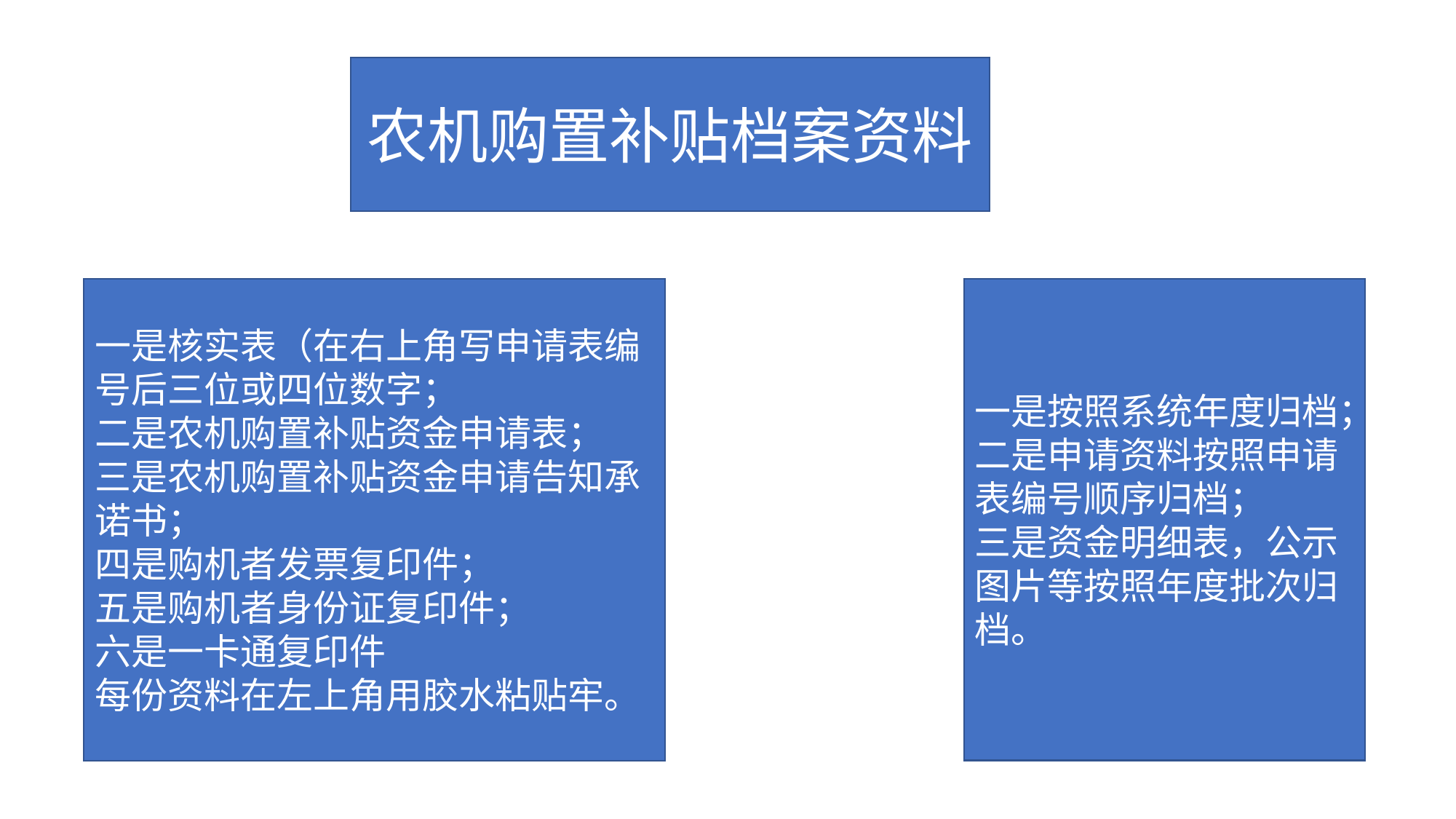

农机购置补贴档案资料
一是核实表（在右上角写申请表编  号后三位或四位数字；
二是农机购置补贴资金申请表；
三是农机购置补贴资金申请告知承诺书；
四是购机者发票复印件；
五是购机者身份证复印件；
六是一卡通复印件
每份资料在左上角用胶水粘贴牢。
一是按照系统年度归档；二是申请资料按照申请表编号顺序归档；
三是资金明细表，公示图片等按照年度批次归档。